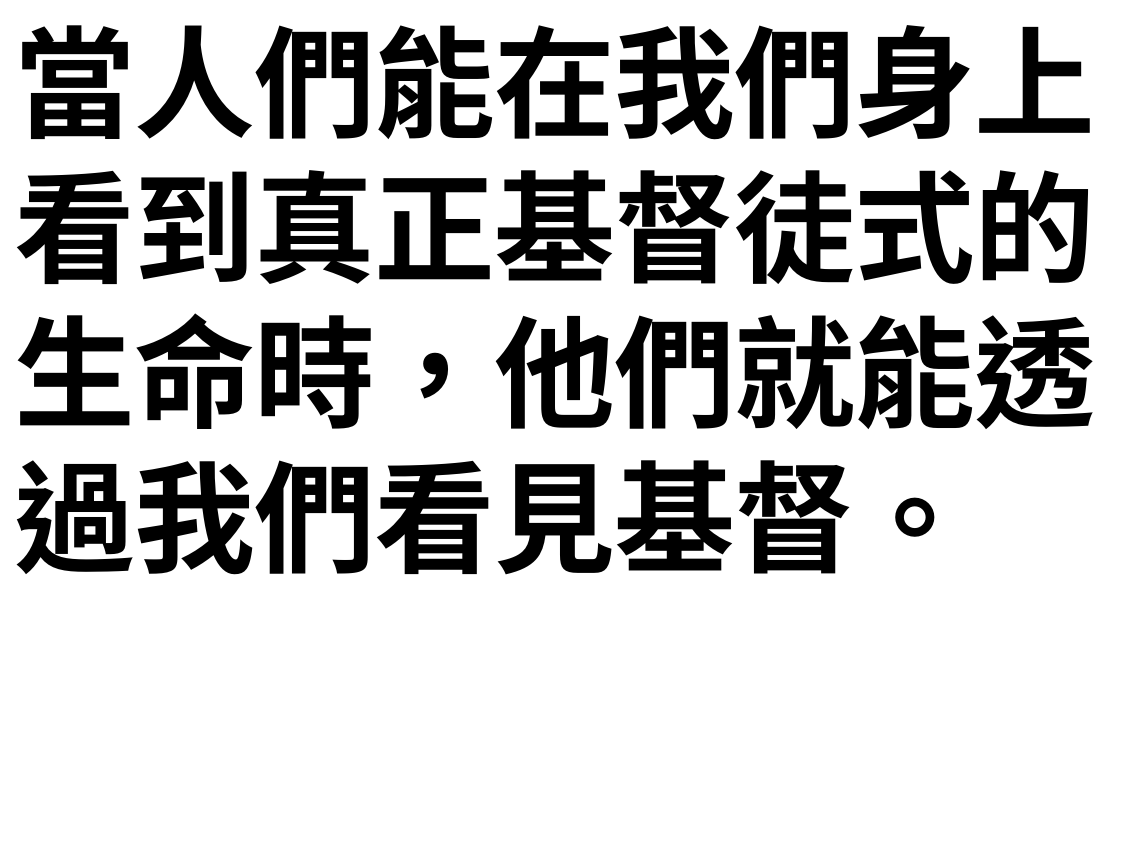

當人們能在我們身上看到真正基督徒式的生命時，他們就能透過我們看見基督。